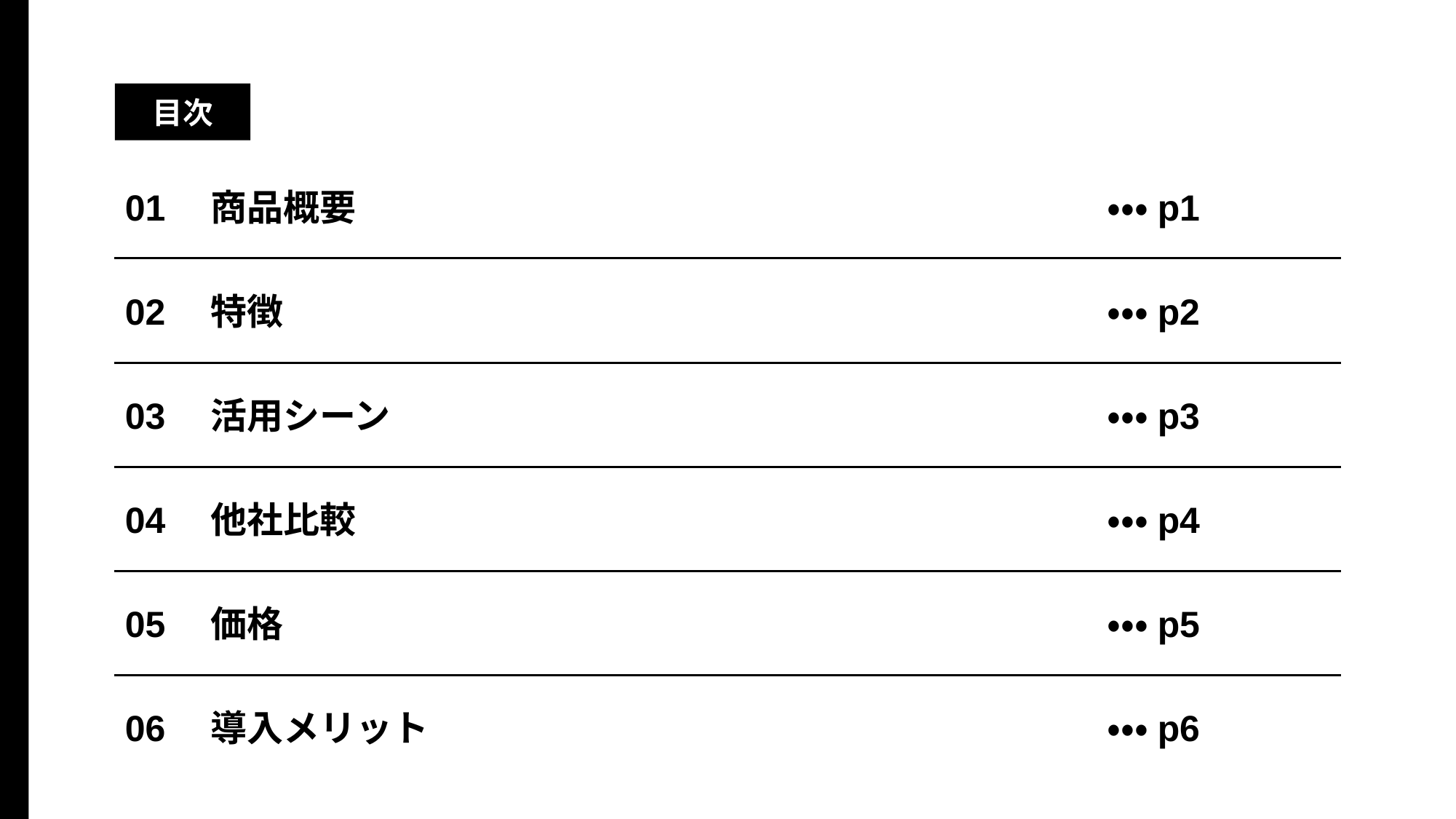

目次
01　商品概要							・・・p1
02　特徴								・・・p2
03　活用シーン							・・・p3
04　他社比較							・・・p4
05　価格								・・・p5
06　導入メリット							・・・p6